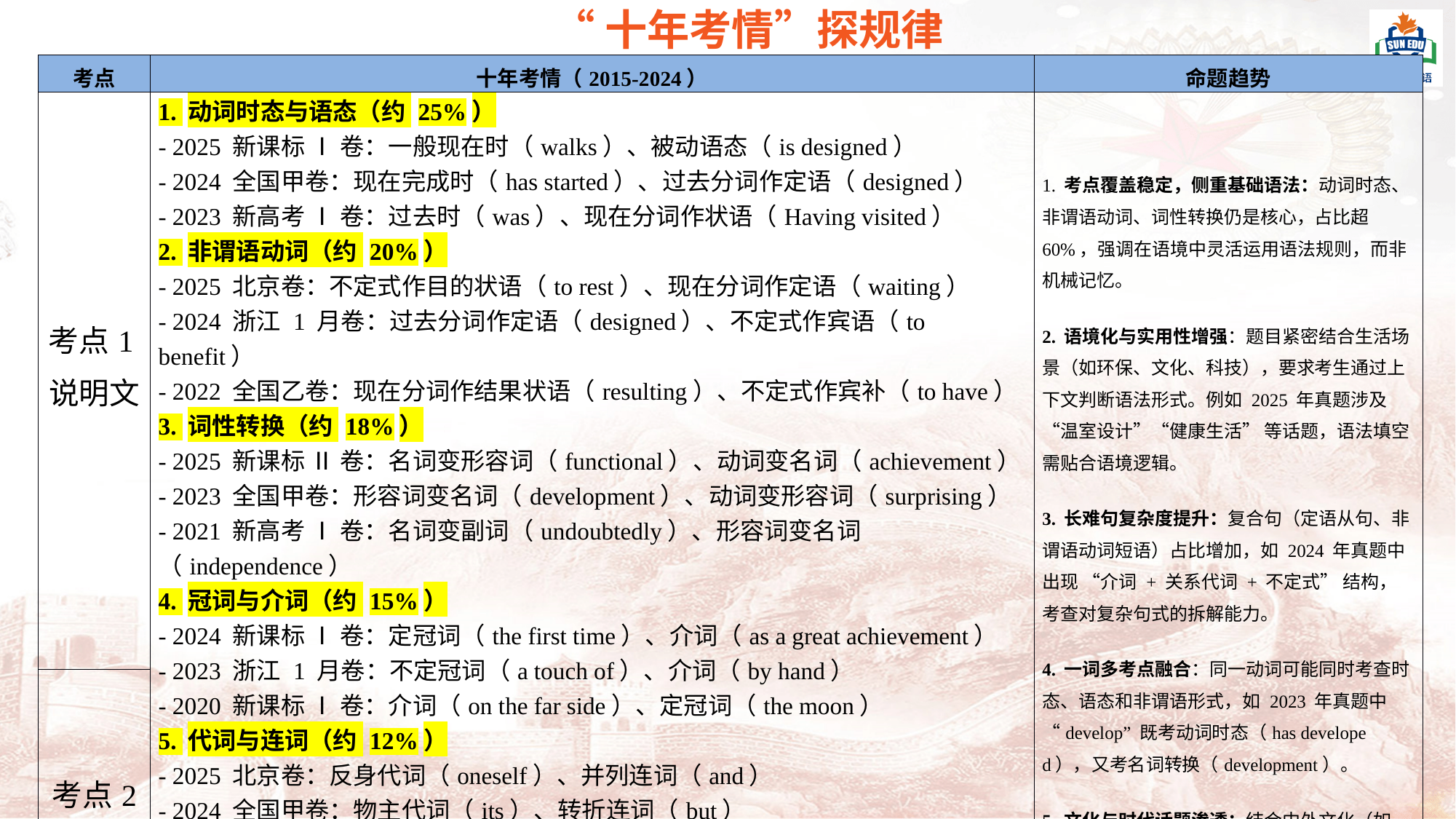

“十年考情”探规律
| 考点 | 十年考情（2015-2024） | 命题趋势 |
| --- | --- | --- |
| 考点1说明文 | 1. 动词时态与语态（约 25%） - 2025 新课标 Ⅰ 卷：一般现在时（walks）、被动语态（is designed） - 2024 全国甲卷：现在完成时（has started）、过去分词作定语（designed） - 2023 新高考 Ⅰ 卷：过去时（was）、现在分词作状语（Having visited） 2. 非谓语动词（约 20%） - 2025 北京卷：不定式作目的状语（to rest）、现在分词作定语（waiting） - 2024 浙江 1 月卷：过去分词作定语（designed）、不定式作宾语（to benefit） - 2022 全国乙卷：现在分词作结果状语（resulting）、不定式作宾补（to have） 3. 词性转换（约 18%） - 2025 新课标 Ⅱ 卷：名词变形容词（functional）、动词变名词（achievement） - 2023 全国甲卷：形容词变名词（development）、动词变形容词（surprising） - 2021 新高考 Ⅰ 卷：名词变副词（undoubtedly）、形容词变名词（independence） 4. 冠词与介词（约 15%） - 2024 新课标 Ⅰ 卷：定冠词（the first time）、介词（as a great achievement） - 2023 浙江 1 月卷：不定冠词（a touch of）、介词（by hand） - 2020 新课标 Ⅰ 卷：介词（on the far side）、定冠词（the moon） 5. 代词与连词（约 12%） - 2025 北京卷：反身代词（oneself）、并列连词（and） - 2024 全国甲卷：物主代词（its）、转折连词（but） - 2022 新高考 Ⅱ 卷：关系代词（which）、条件连词（if） 6. 定语从句与名词性从句（约 10%） - 2025 新课标 Ⅰ 卷：定语从句（which/that） - 2023 全国乙卷：同位语从句（that）、表语从句（why） - 2021 浙江卷：宾语从句（what）、定语从句（who） | 1. 考点覆盖稳定，侧重基础语法：动词时态、非谓语动词、词性转换仍是核心，占比超 60%，强调在语境中灵活运用语法规则，而非机械记忆。   2. 语境化与实用性增强：题目紧密结合生活场景（如环保、文化、科技），要求考生通过上下文判断语法形式。例如 2025 年真题涉及 “温室设计”“健康生活” 等话题，语法填空需贴合语境逻辑。   3. 长难句复杂度提升：复合句（定语从句、非谓语动词短语）占比增加，如 2024 年真题中出现 “介词 + 关系代词 + 不定式” 结构，考查对复杂句式的拆解能力。   4. 一词多考点融合：同一动词可能同时考查时态、语态和非谓语形式，如 2023 年真题中 “develop” 既考动词时态（has developed），又考名词转换（development）。   5. 文化与时代话题渗透：结合中外文化（如 2024 年 “汤显祖与莎士比亚”）、社会热点（环保、科技），要求考生理解跨文化语境中的语法运用，体现 “立德树人” 导向。 |
| 考点2 记叙文 |  |  |